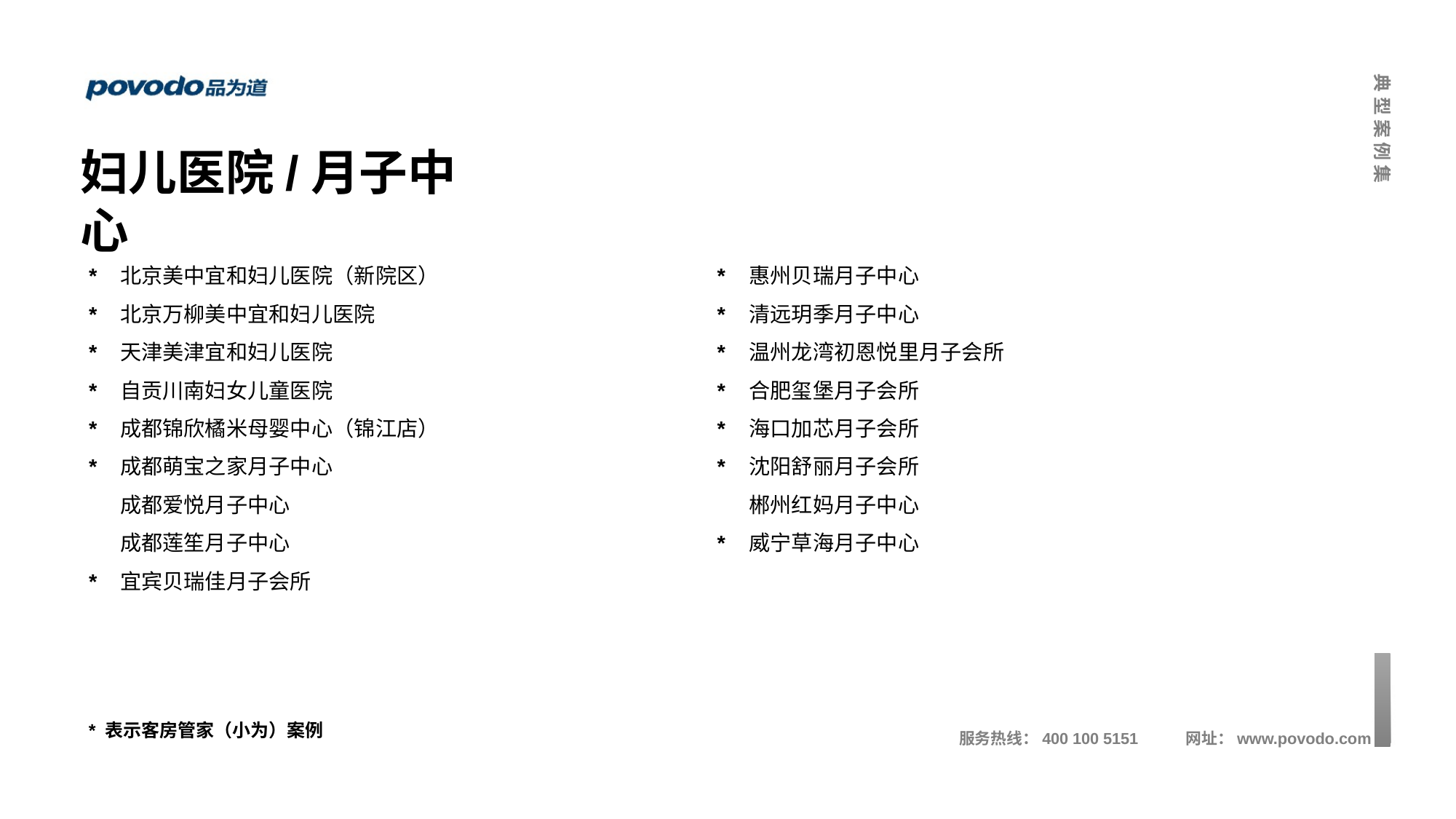

妇儿医院/月子中心

*
*
*
*
*
*

*
*
*
*
*
*
*

*

北京美中宜和妇儿医院（新院区）
北京万柳美中宜和妇儿医院
天津美津宜和妇儿医院
自贡川南妇女儿童医院
成都锦欣橘米母婴中心（锦江店）
成都萌宝之家月子中心
成都爱悦月子中心
成都莲笙月子中心
宜宾贝瑞佳月子会所

惠州贝瑞月子中心
清远玥季月子中心
温州龙湾初恩悦里月子会所
合肥玺堡月子会所
海口加芯月子会所
沈阳舒丽月子会所
郴州红妈月子中心
威宁草海月子中心